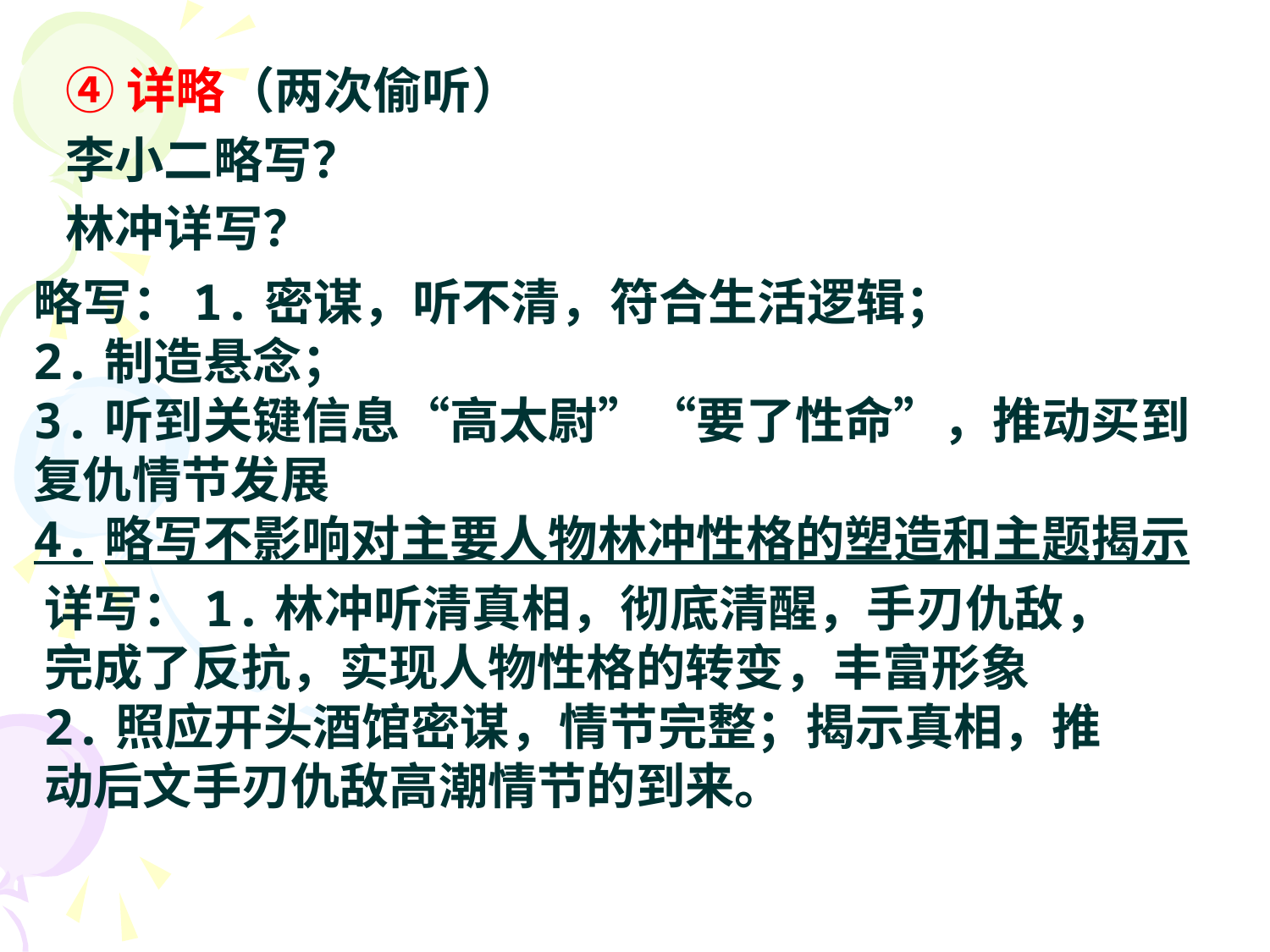

#
④详略（两次偷听）
李小二略写？
林冲详写？

略写：1.密谋，听不清，符合生活逻辑；
2.制造悬念；
3.听到关键信息“高太尉”“要了性命”，推动买到复仇情节发展
4.略写不影响对主要人物林冲性格的塑造和主题揭示
详写：1.林冲听清真相，彻底清醒，手刃仇敌，完成了反抗，实现人物性格的转变，丰富形象
2.照应开头酒馆密谋，情节完整；揭示真相，推动后文手刃仇敌高潮情节的到来。